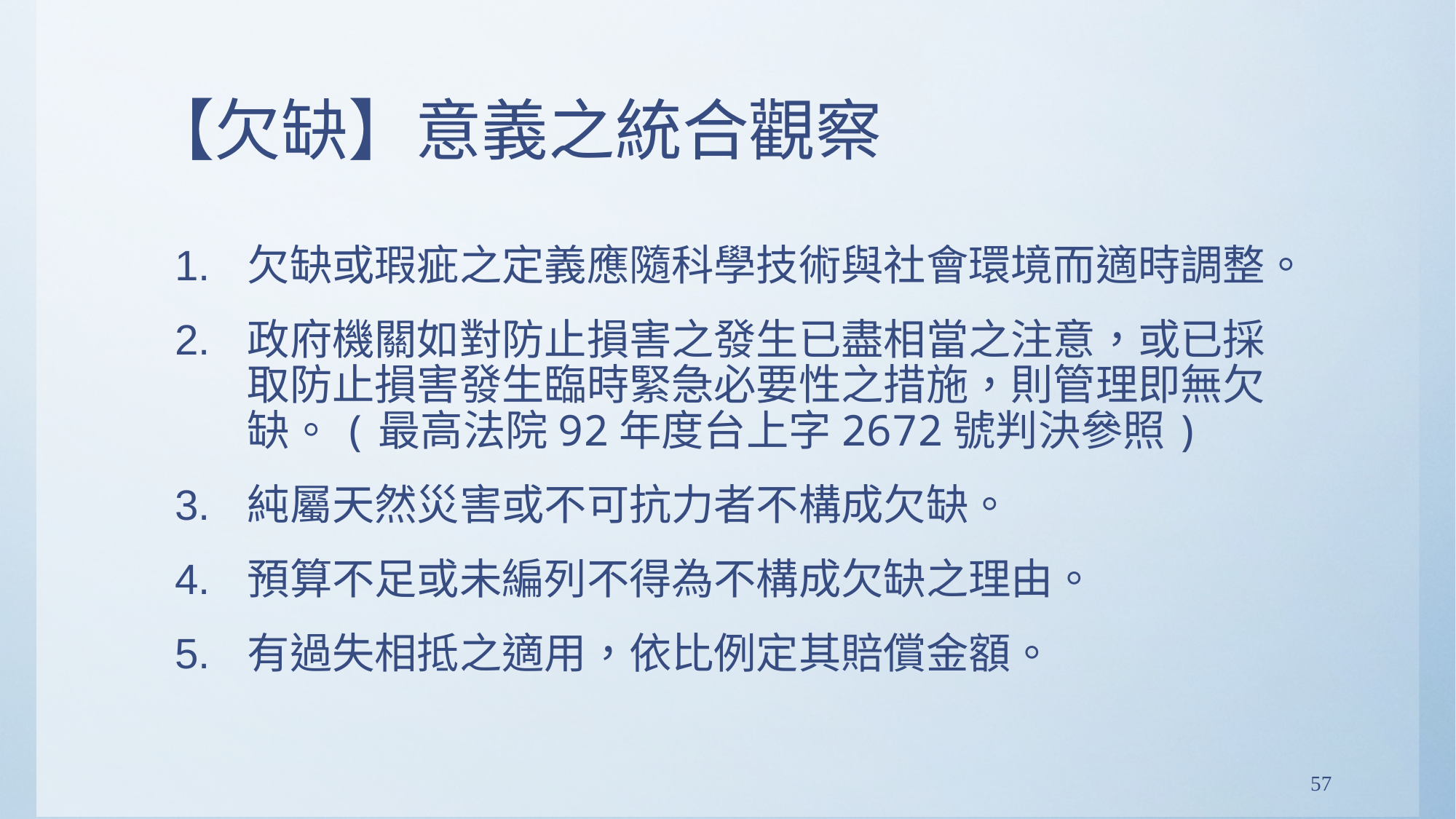

# 【欠缺】意義之統合觀察
欠缺或瑕疵之定義應隨科學技術與社會環境而適時調整。
政府機關如對防止損害之發生已盡相當之注意，或已採取防止損害發生臨時緊急必要性之措施，則管理即無欠缺。(最高法院92年度台上字2672號判決參照)
純屬天然災害或不可抗力者不構成欠缺。
預算不足或未編列不得為不構成欠缺之理由。
有過失相抵之適用，依比例定其賠償金額。
57